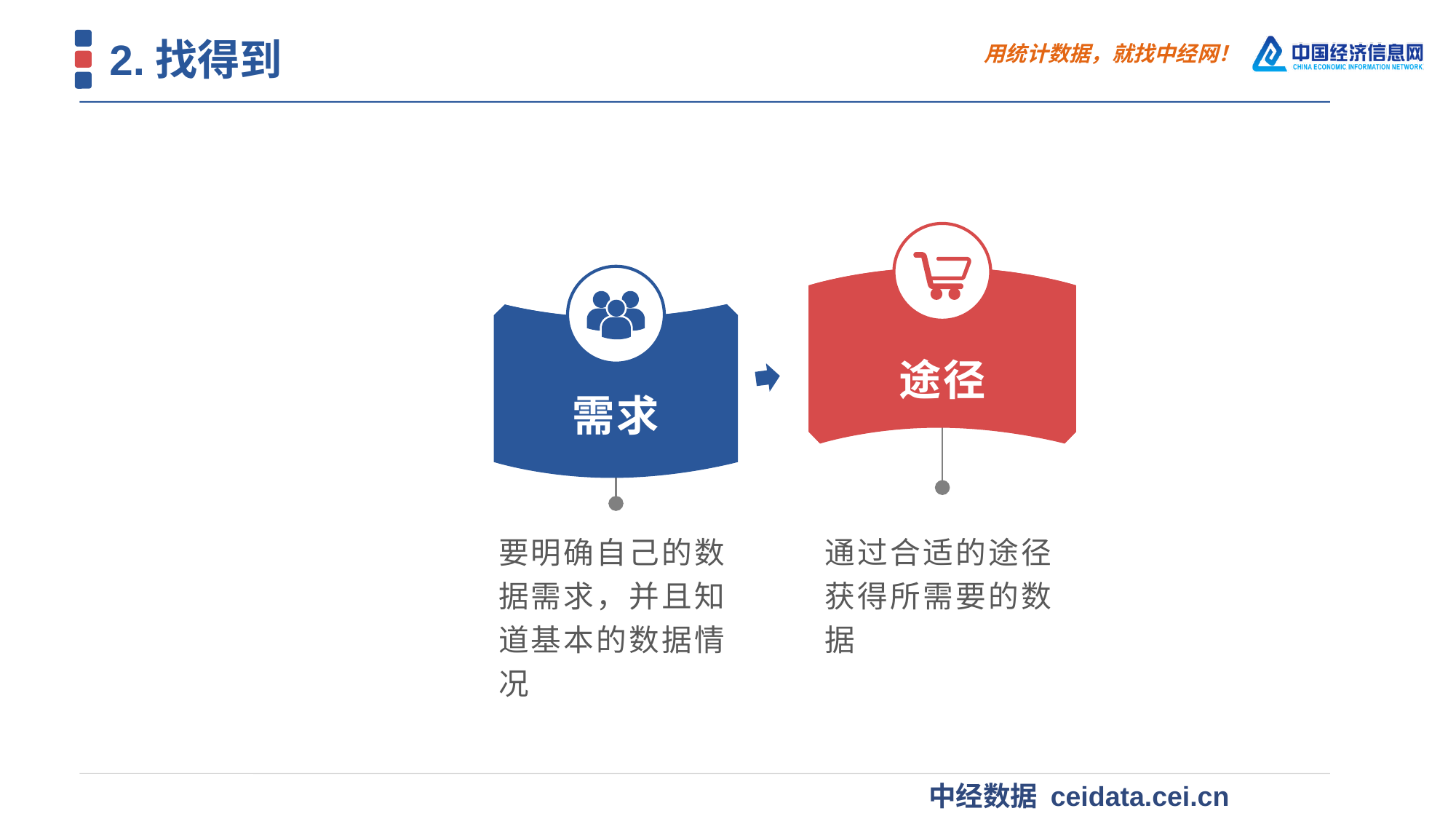

2.找得到

途径

需求
要明确自己的数据需求，并且知道基本的数据情况

通过合适的途径获得所需要的数据